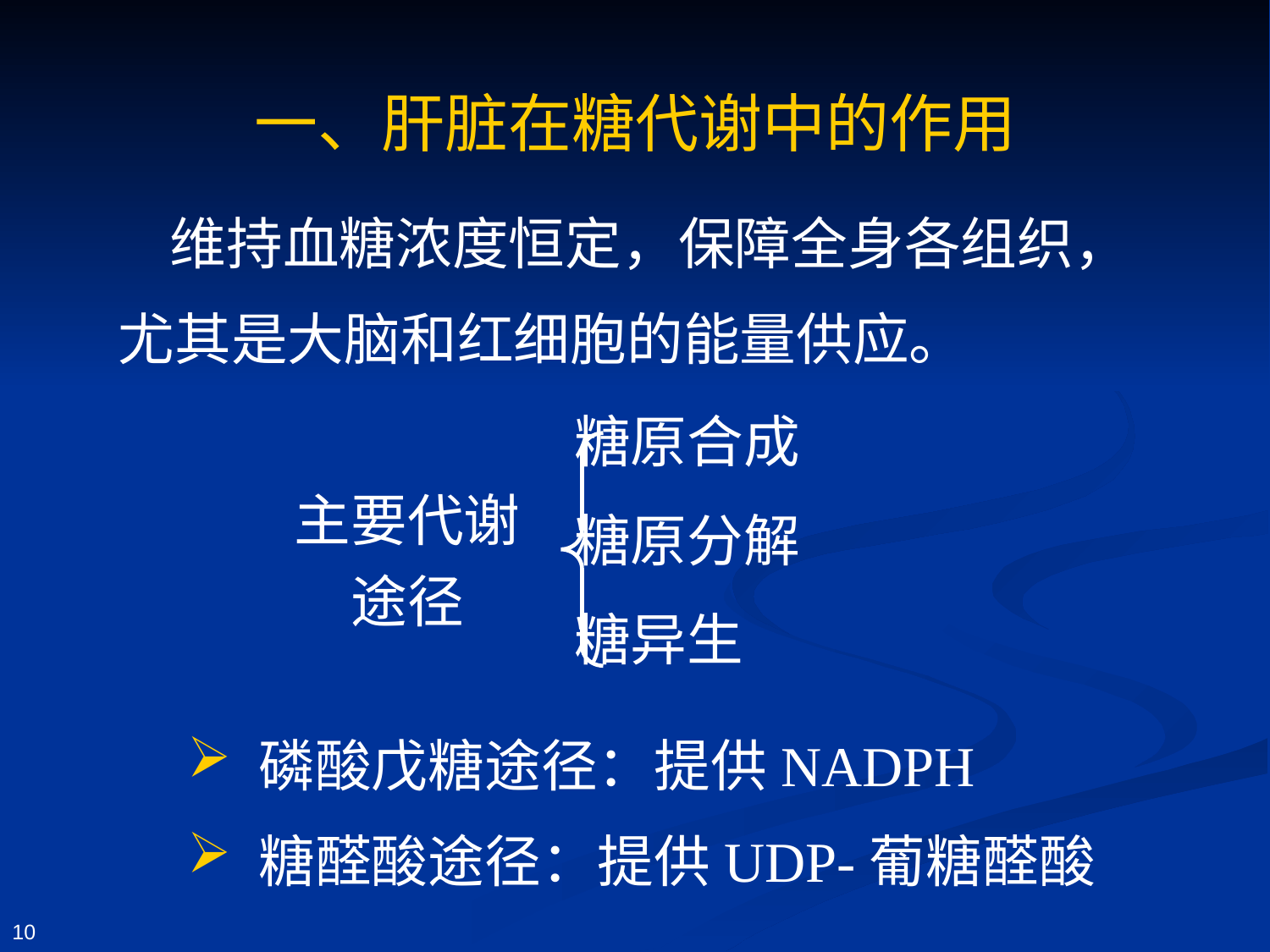

# 一、肝脏在糖代谢中的作用
   维持血糖浓度恒定，保障全身各组织，尤其是大脑和红细胞的能量供应。
    糖原合成
    糖原分解
    糖异生

主要代谢途径
 磷酸戊糖途径：提供NADPH
 糖醛酸途径：提供UDP-葡糖醛酸
10